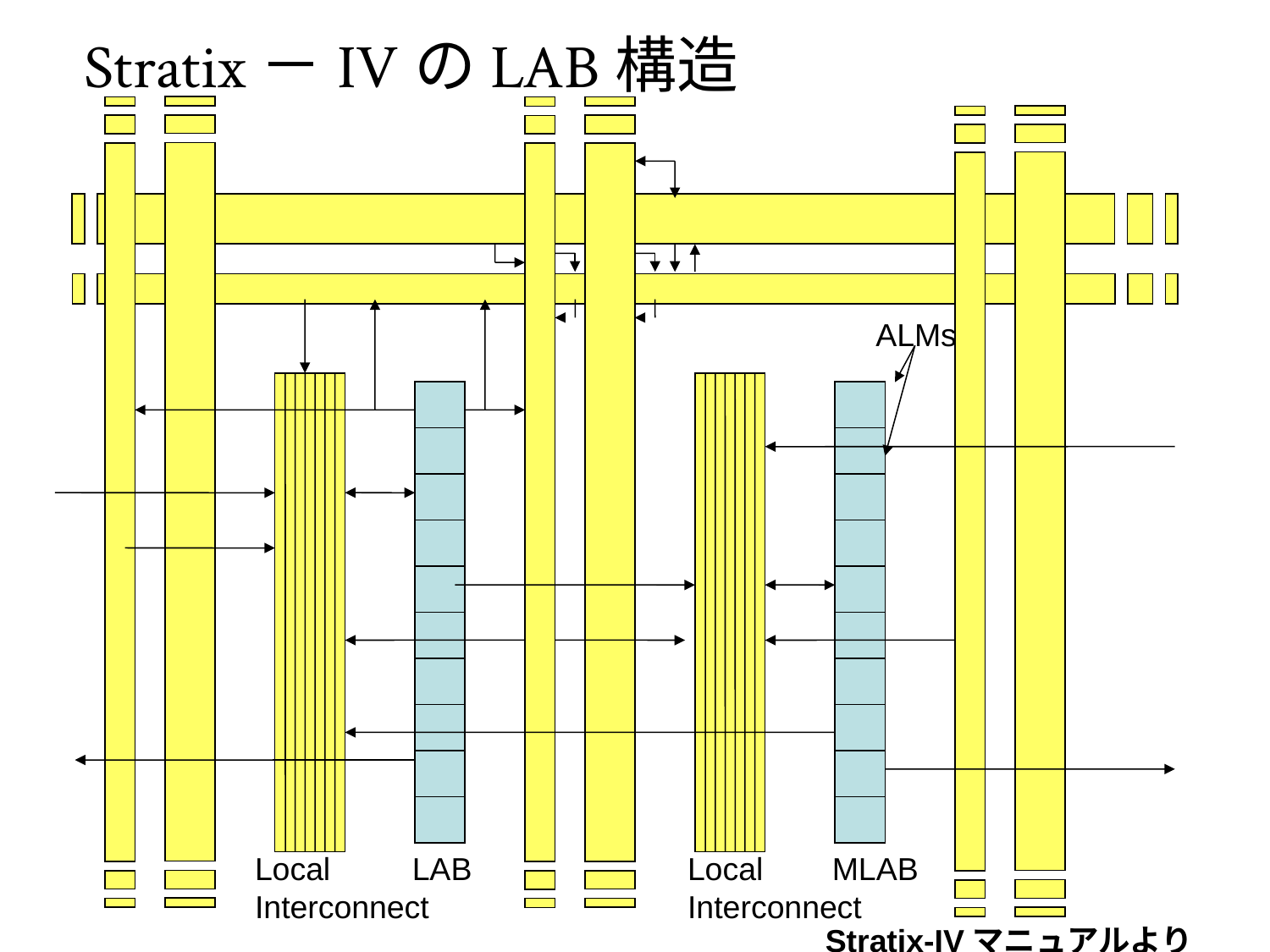

Stratix－IVのLAB構造

ALMs

Local
Interconnect
LAB
MLAB
Local
Interconnect
Stratix-IVマニュアルより